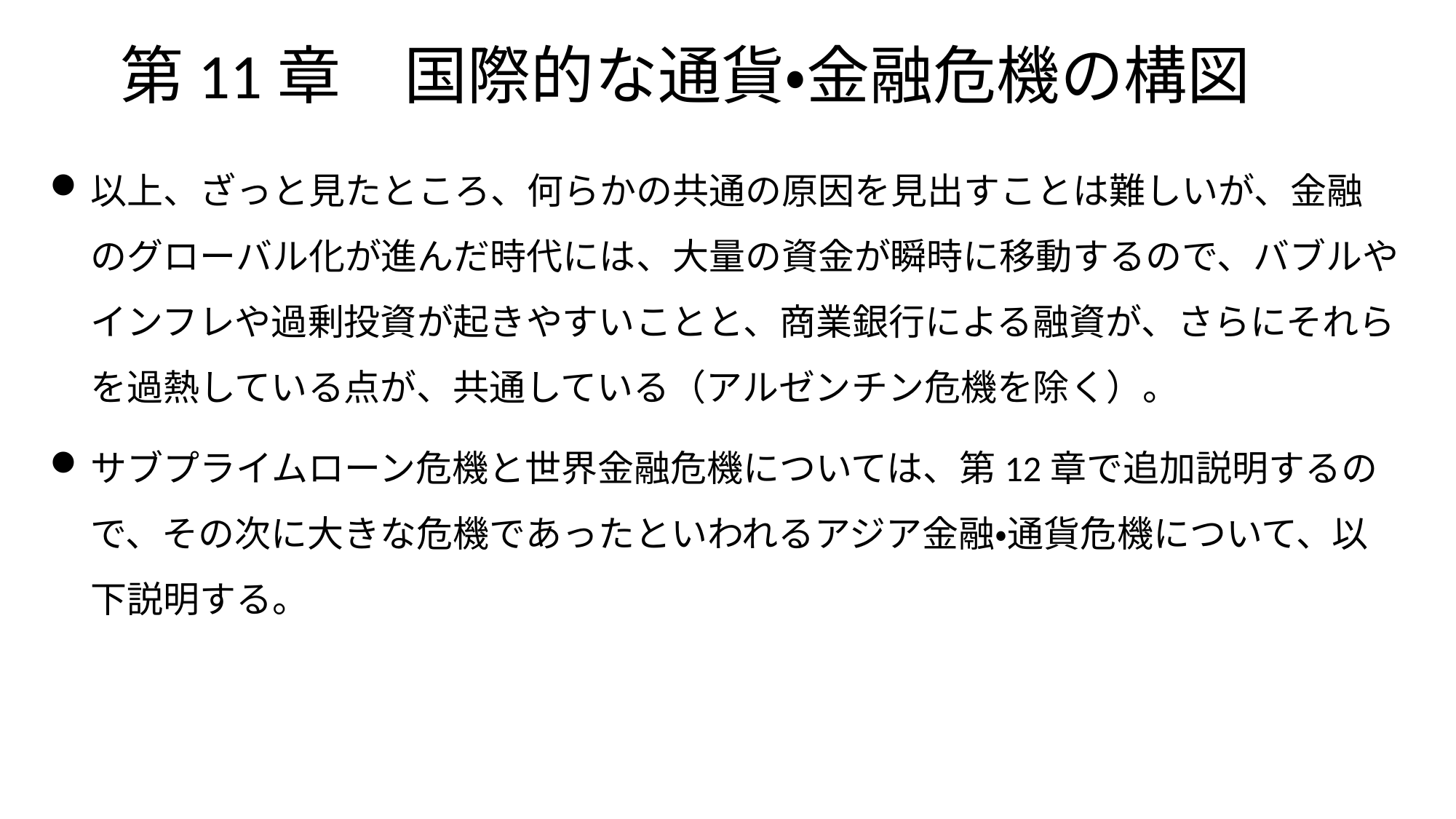

# 第11章　国際的な通貨・金融危機の構図
以上、ざっと見たところ、何らかの共通の原因を見出すことは難しいが、金融のグローバル化が進んだ時代には、大量の資金が瞬時に移動するので、バブルやインフレや過剰投資が起きやすいことと、商業銀行による融資が、さらにそれらを過熱している点が、共通している（アルゼンチン危機を除く）。
サブプライムローン危機と世界金融危機については、第12章で追加説明するので、その次に大きな危機であったといわれるアジア金融・通貨危機について、以下説明する。